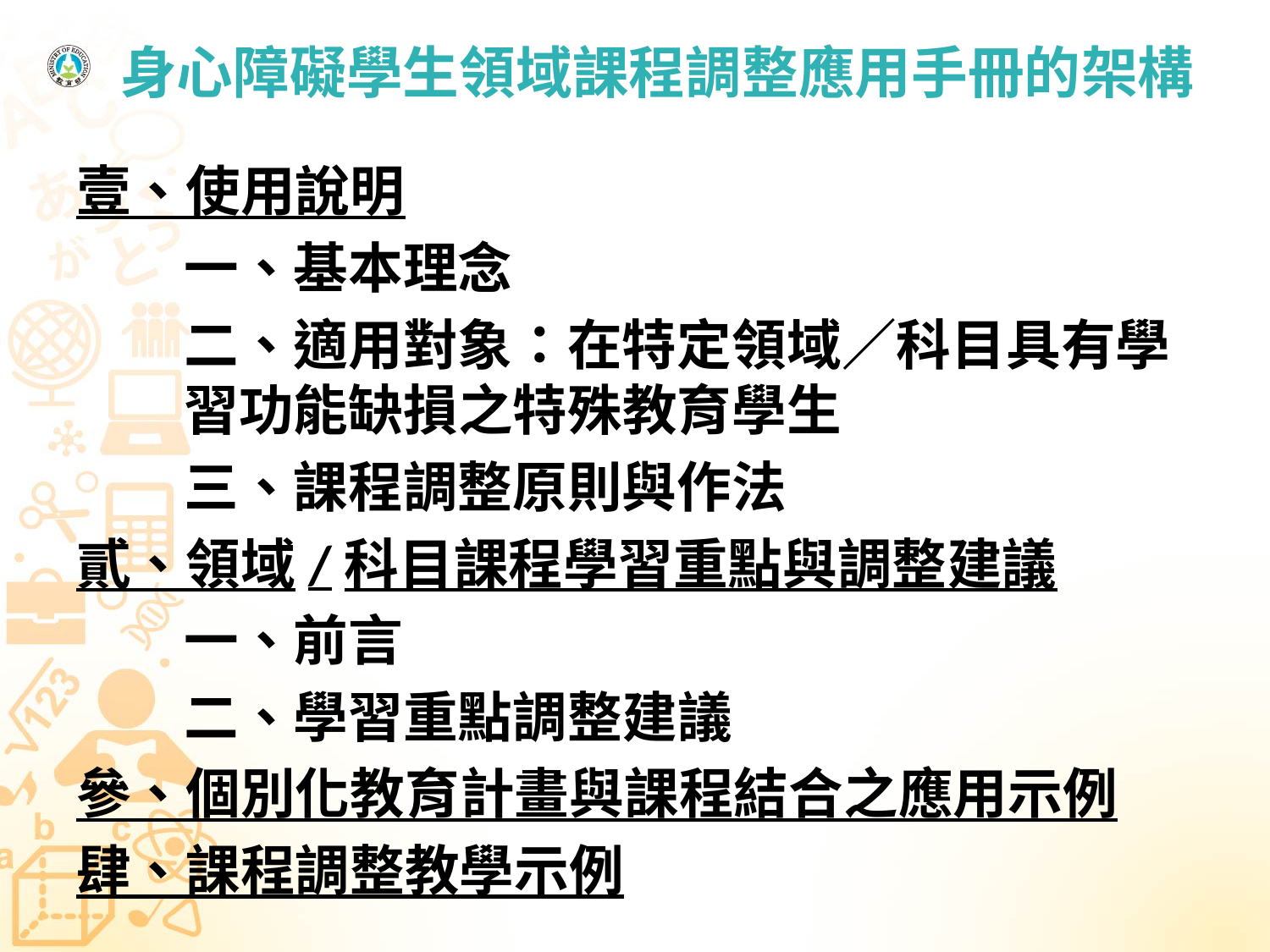

# 身心障礙學生領域課程調整應用手冊的架構
壹、使用說明
一、基本理念
二、適用對象：在特定領域／科目具有學習功能缺損之特殊教育學生
三、課程調整原則與作法
貳、領域/科目課程學習重點與調整建議
一、前言
二、學習重點調整建議
參、個別化教育計畫與課程結合之應用示例
肆、課程調整教學示例